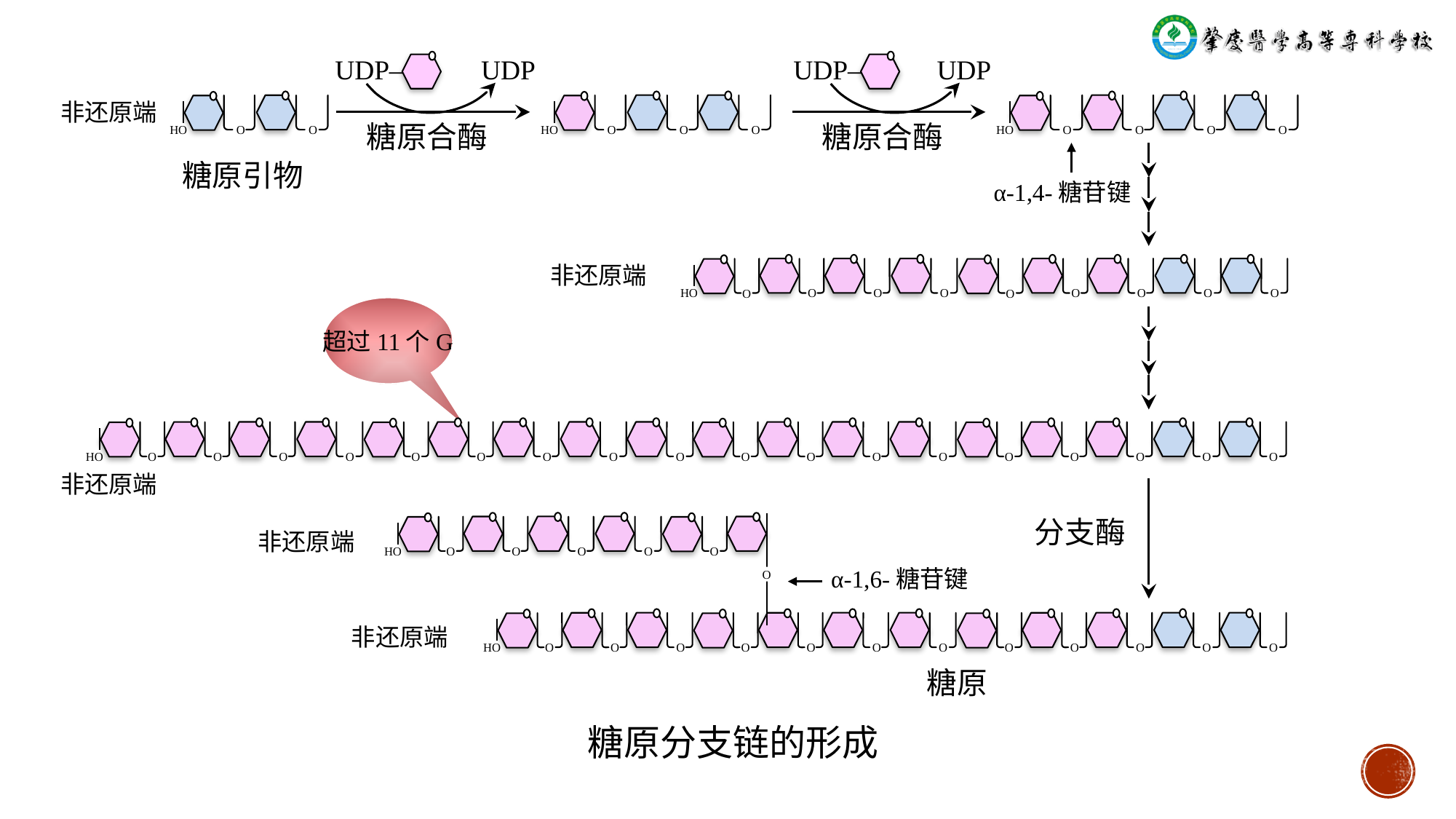

UDP‒

UDP
UDP‒

UDP

HO
O
O
O

HO
O
O
O
O
非还原端

HO
O
O
糖原合酶
糖原合酶
糖原引物
α-1,4-糖苷键

HO
O
O
O
O
O
O
O
O
O
非还原端
超过11个G

HO
O
O
O
O
O
O
O
O
O

O
O
O
O
O
O
O
O
O
非还原端
分支酶

HO
O
O
O
O
O
O

HO
O
O
O

O
O
O
O
O
O
O
O
O
非还原端
α-1,6-糖苷键
非还原端
糖原
糖原分支链的形成